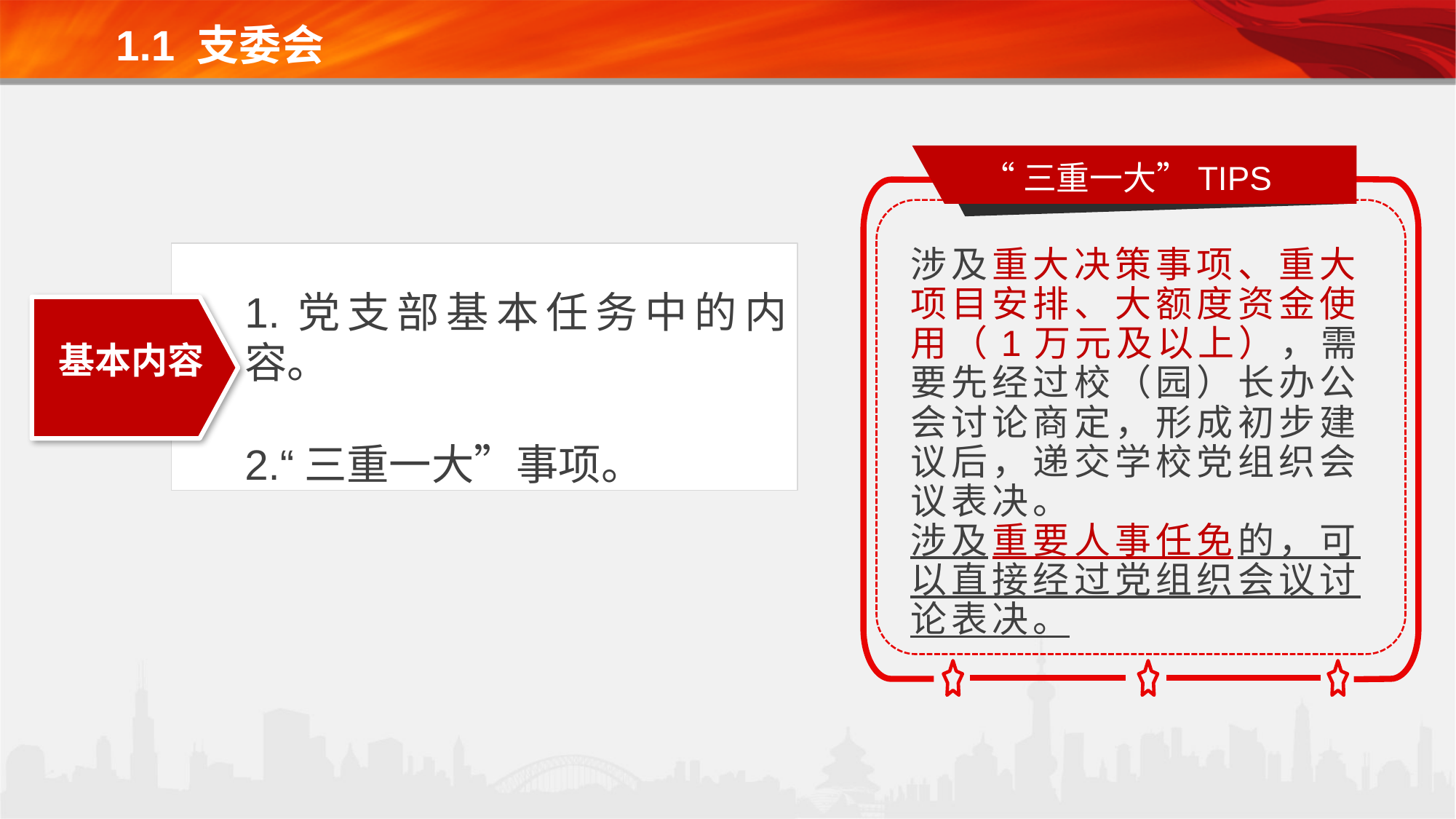

1.1 支委会

“三重一大”TIPS

涉及重大决策事项、重大项目安排、大额度资金使用（1万元及以上），需要先经过校（园）长办公会讨论商定，形成初步建议后，递交学校党组织会议表决。
涉及重要人事任免的，可以直接经过党组织会议讨论表决。

1.党支部基本任务中的内容。

2.“三重一大”事项。

基本内容